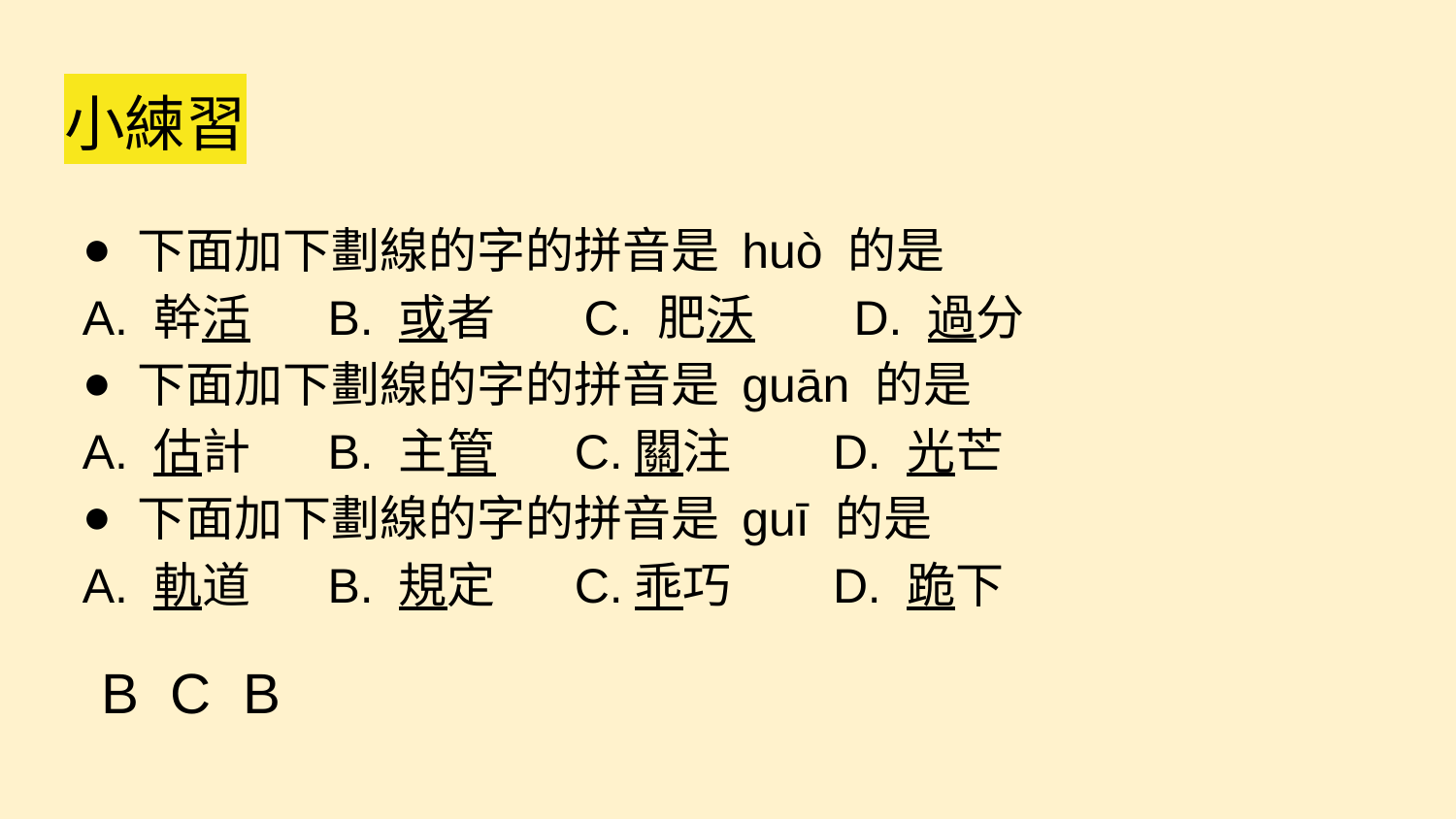

# 小練習
下面加下劃線的字的拼音是 huò 的是
A. 幹活      B. 或者       C. 肥沃        D. 過分
下面加下劃線的字的拼音是 guān 的是
A. 估計      Β. 主管	    C.關注	 D. 光芒
下面加下劃線的字的拼音是 guī 的是
A. 軌道      Β. 規定	    C.乖巧	 D. 跪下

B  C  B